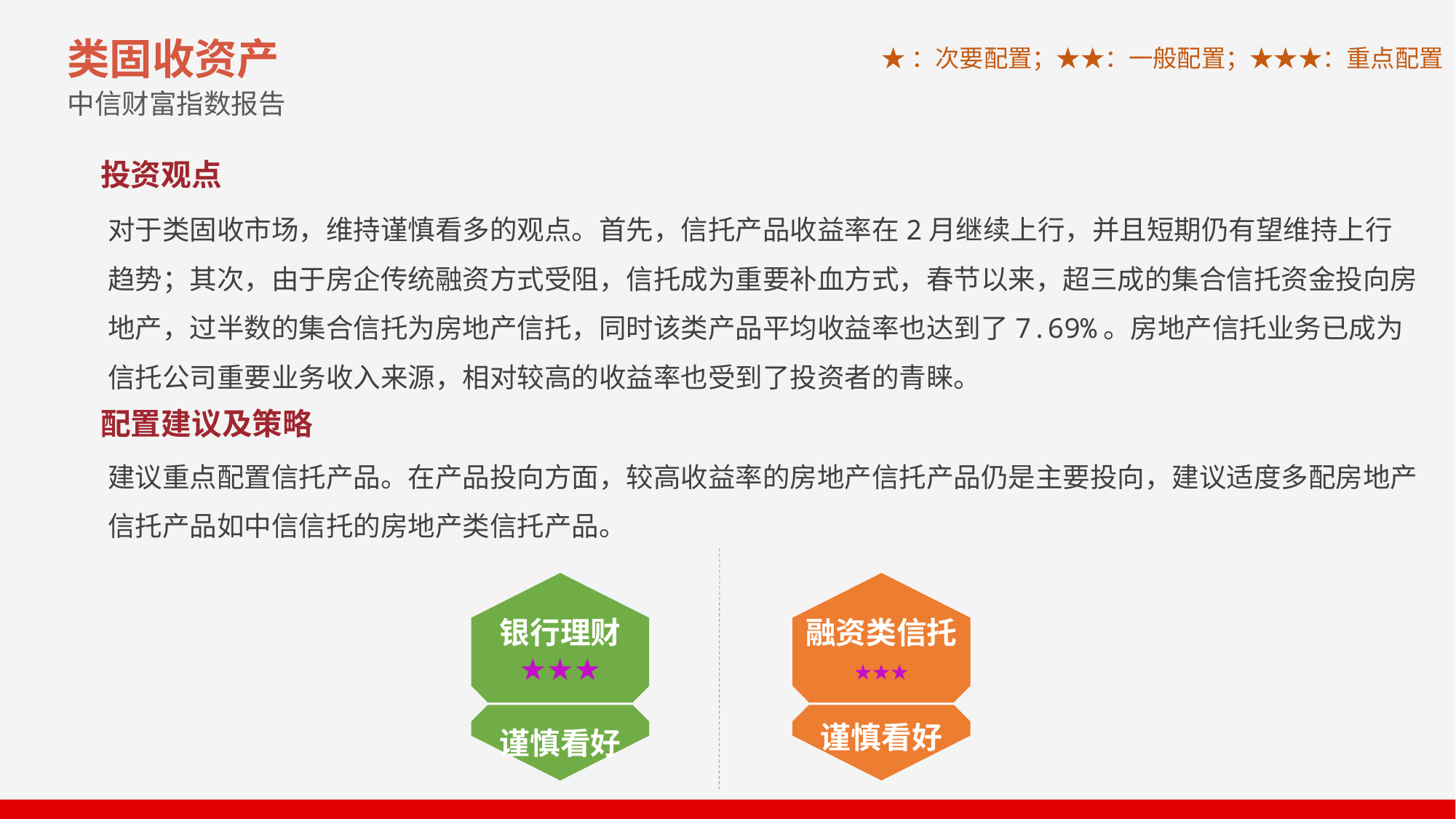

类固收资产
中信财富指数报告
★：次要配置；★★：一般配置；★★★：重点配置
投资观点
对于类固收市场，维持谨慎看多的观点。首先，信托产品收益率在2月继续上行，并且短期仍有望维持上行趋势；其次，由于房企传统融资方式受阻，信托成为重要补血方式，春节以来，超三成的集合信托资金投向房地产，过半数的集合信托为房地产信托，同时该类产品平均收益率也达到了7.69%。房地产信托业务已成为信托公司重要业务收入来源，相对较高的收益率也受到了投资者的青睐。
配置建议及策略
建议重点配置信托产品。在产品投向方面，较高收益率的房地产信托产品仍是主要投向，建议适度多配房地产信托产品如中信信托的房地产类信托产品。
银行理财
★★★
谨慎看好
融资类信托
★★★
谨慎看好
10